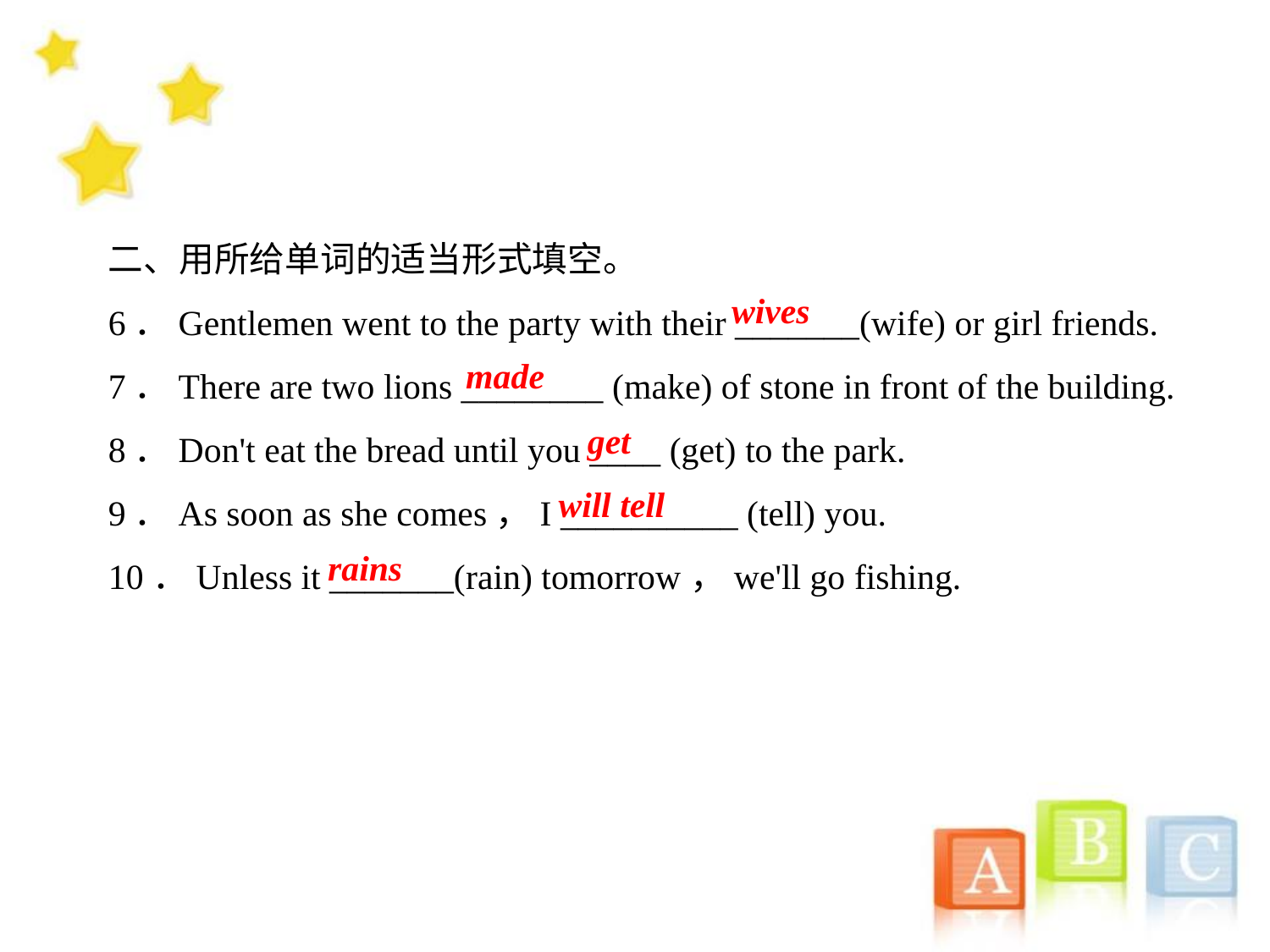

二、用所给单词的适当形式填空。
6．Gentlemen went to the party with their _______(wife) or girl friends.
7．There are two lions ________ (make) of stone in front of the building.
8．Don't eat the bread until you ____ (get) to the park.
9．As soon as she comes，I __________ (tell) you.
10．Unless it _______(rain) tomorrow，we'll go fishing.
wives
made
get
will tell
rains